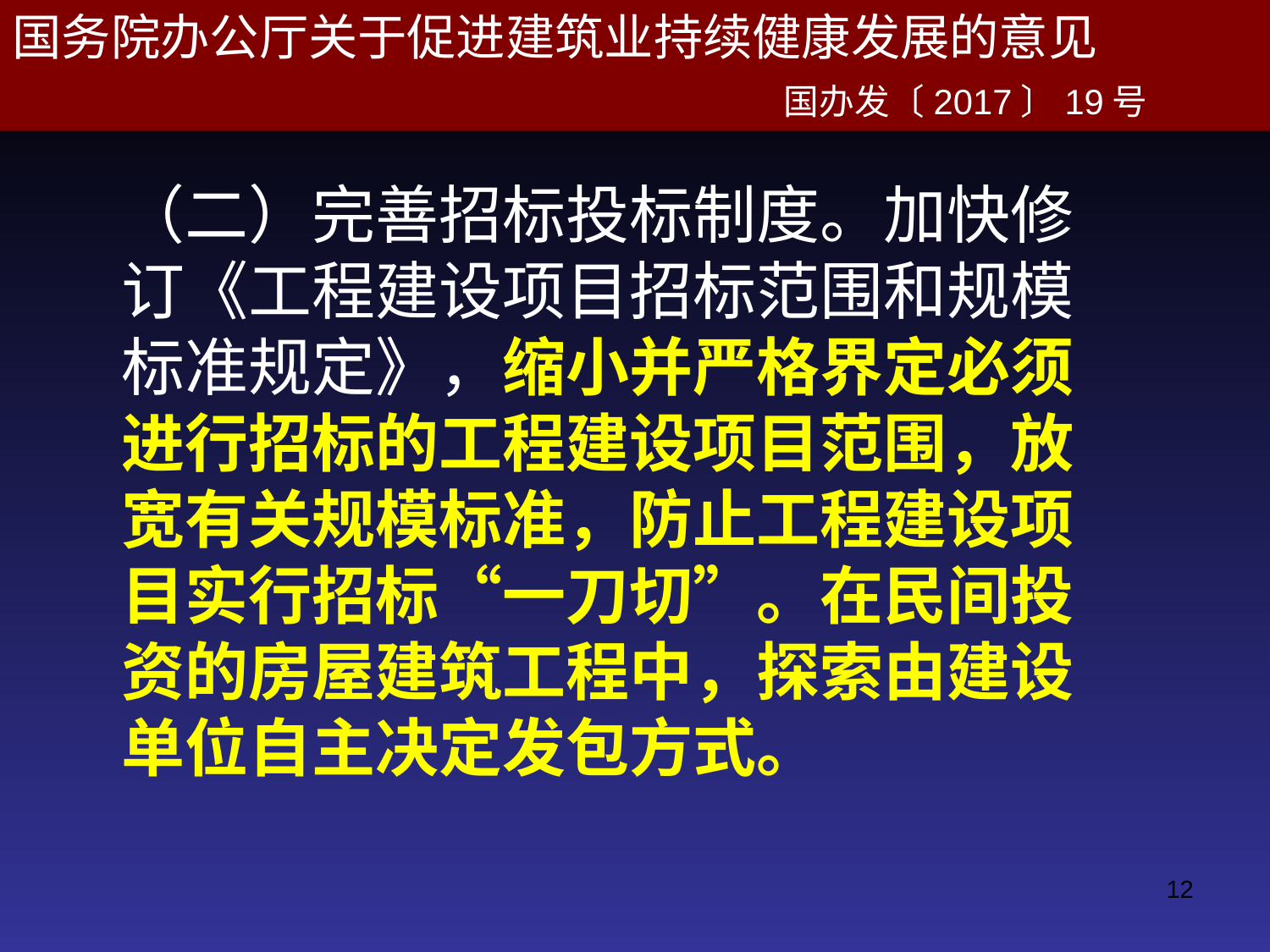

国务院办公厅关于促进建筑业持续健康发展的意见
                                                                     国办发〔2017〕19号
（二）完善招标投标制度。加快修订《工程建设项目招标范围和规模标准规定》，缩小并严格界定必须进行招标的工程建设项目范围，放宽有关规模标准，防止工程建设项目实行招标“一刀切”。在民间投资的房屋建筑工程中，探索由建设单位自主决定发包方式。
12